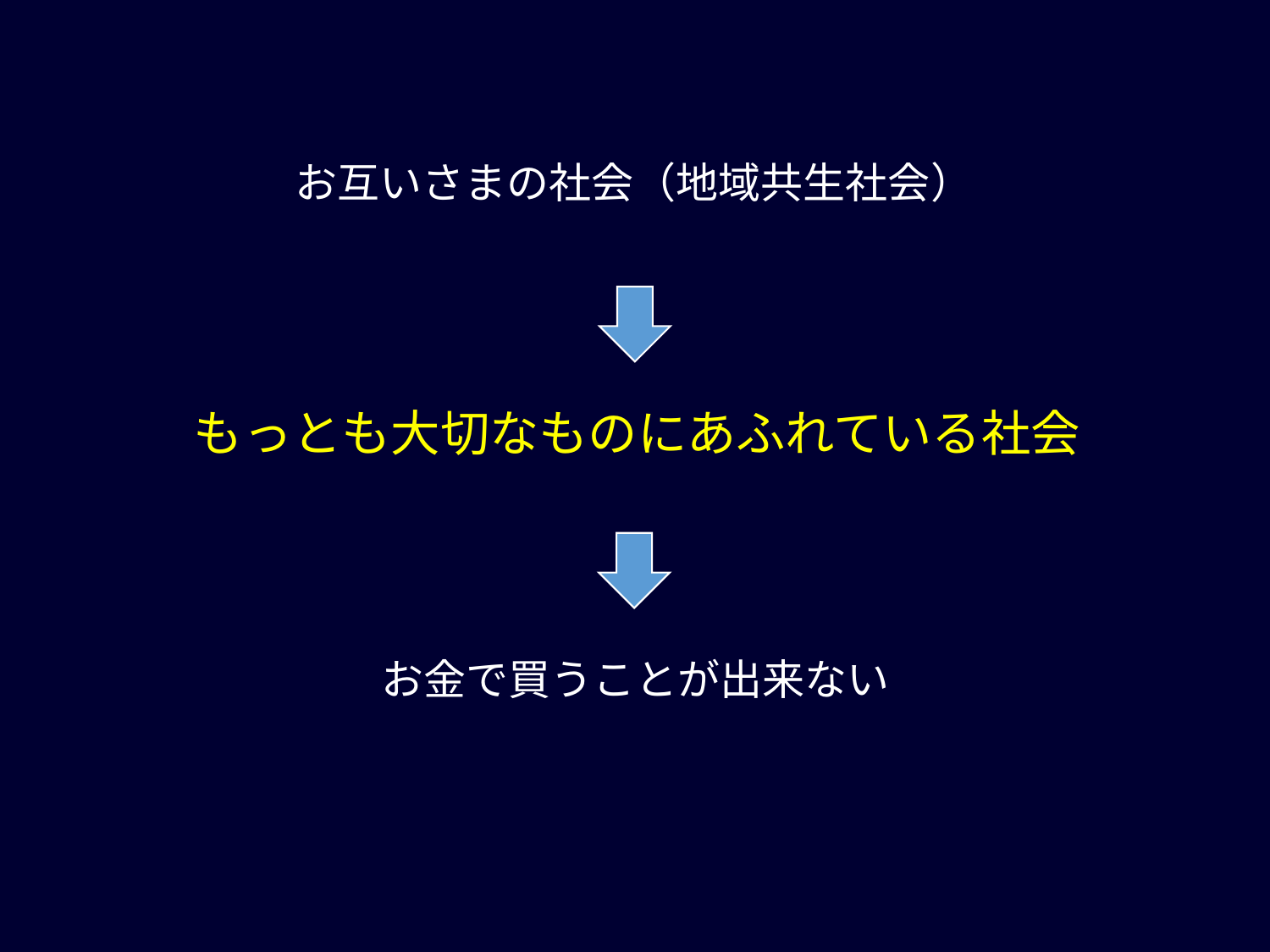

お互いさまの社会（地域共生社会）

もっとも大切なものにあふれている社会

お金で買うことが出来ない